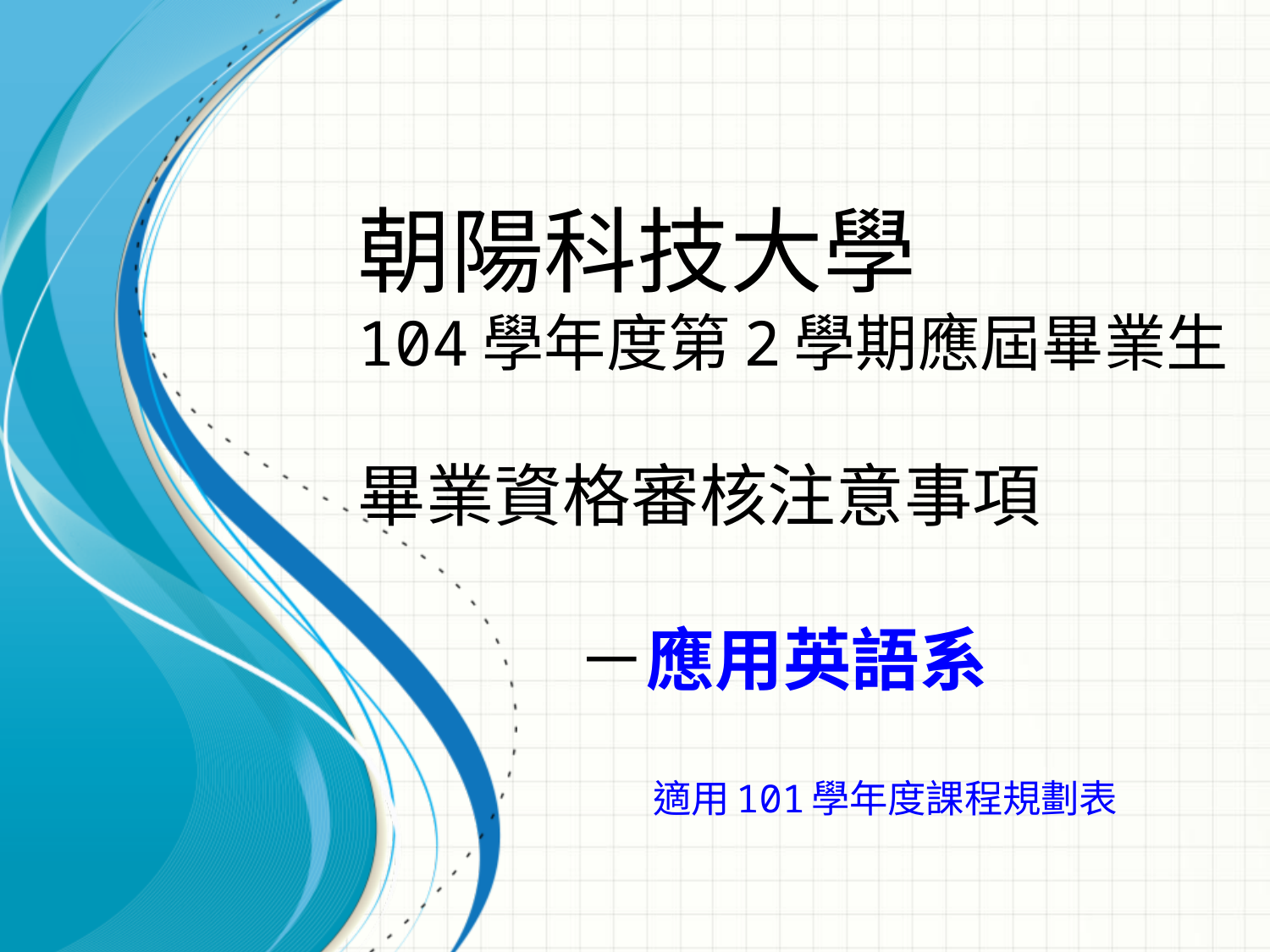

# 朝陽科技大學 104學年度第2學期應屆畢業生 畢業資格審核注意事項 　　 　－應用英語系
　　　適用101學年度課程規劃表